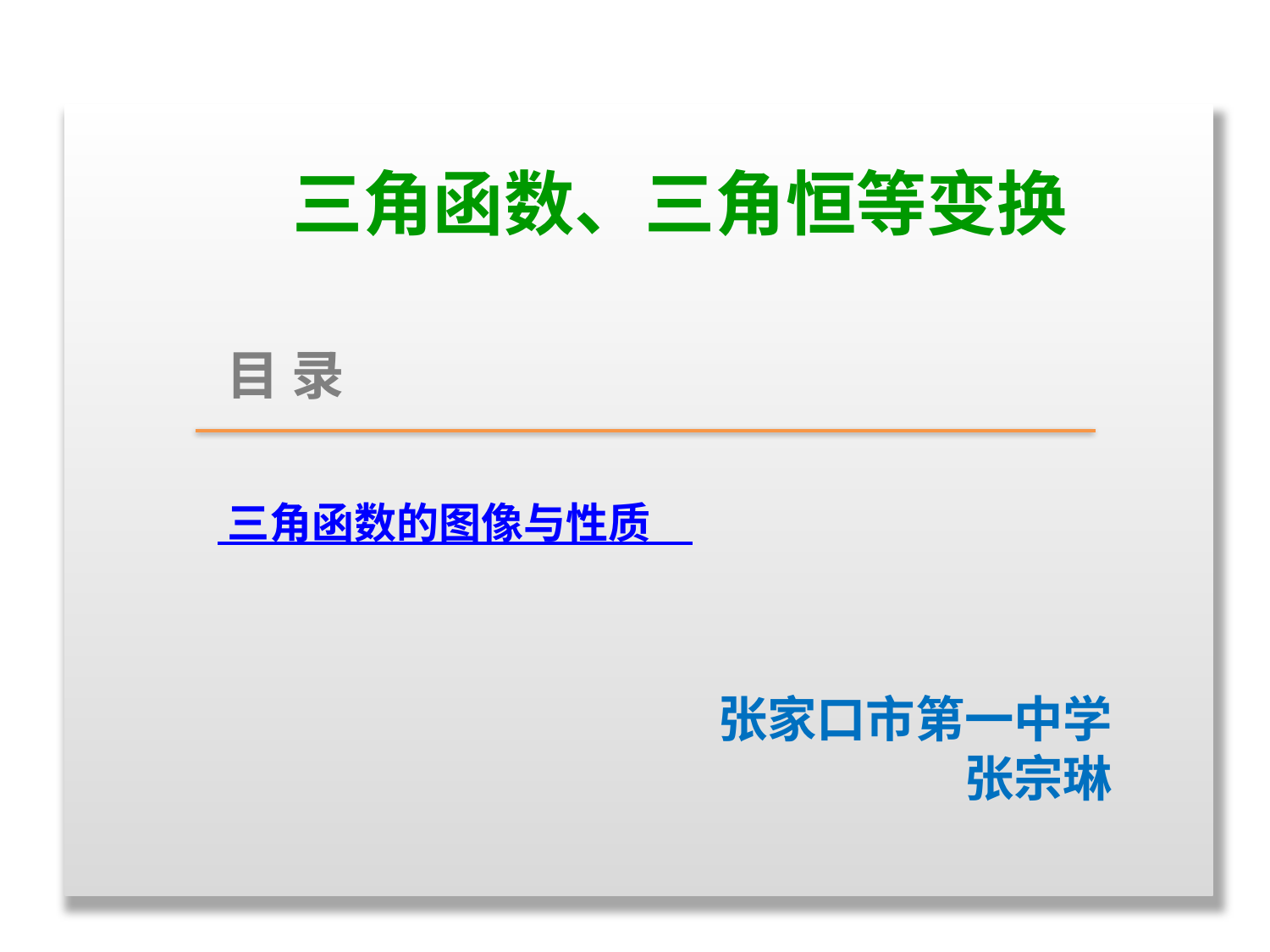

三角函数、三角恒等变换
目 录

 三角函数的图像与性质

张家口市第一中学
张宗琳